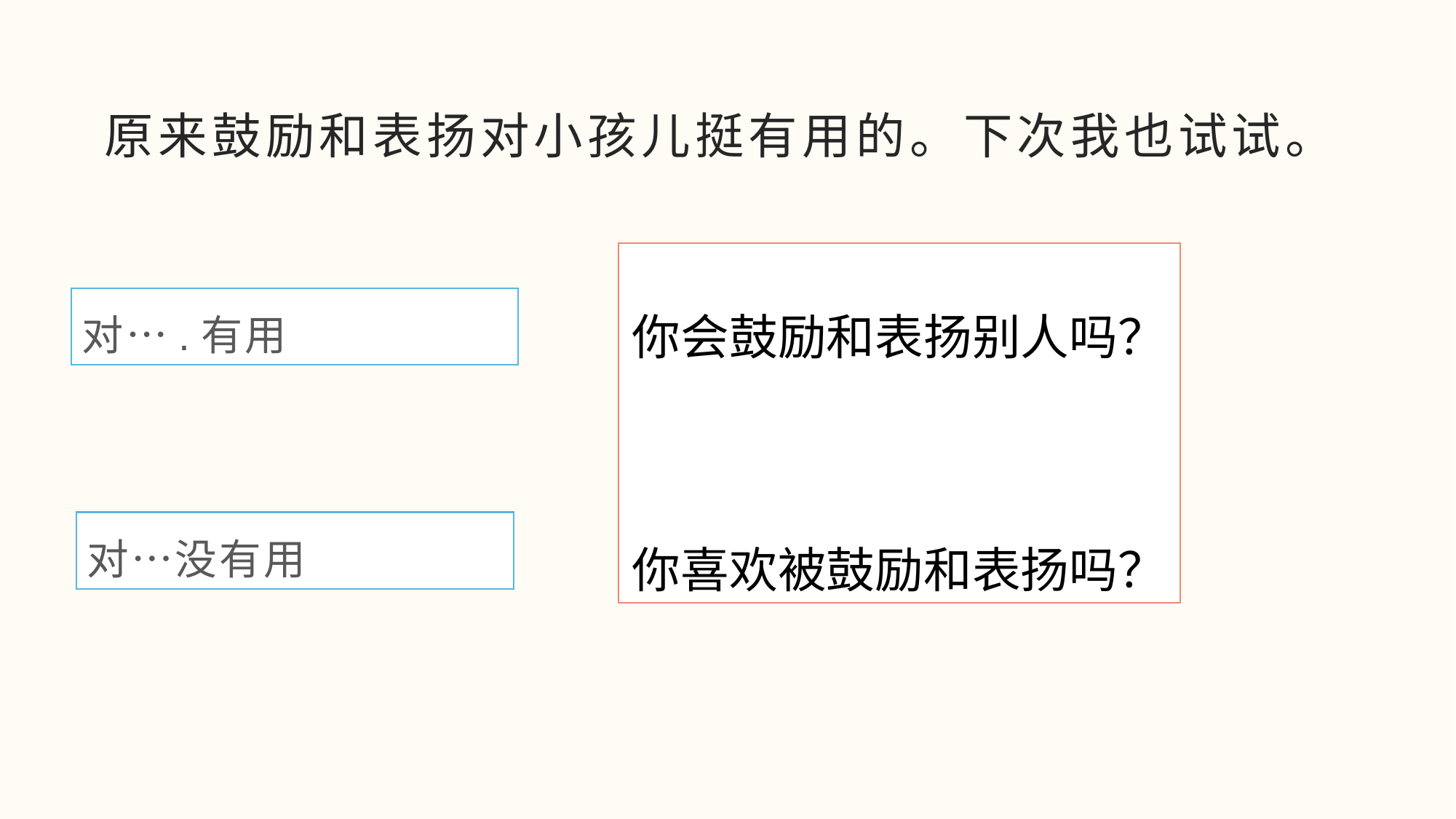

# 原来鼓励和表扬对小孩儿挺有用的。下次我也试试。
你会鼓励和表扬别人吗？

你喜欢被鼓励和表扬吗？
对….有用
对…没有用